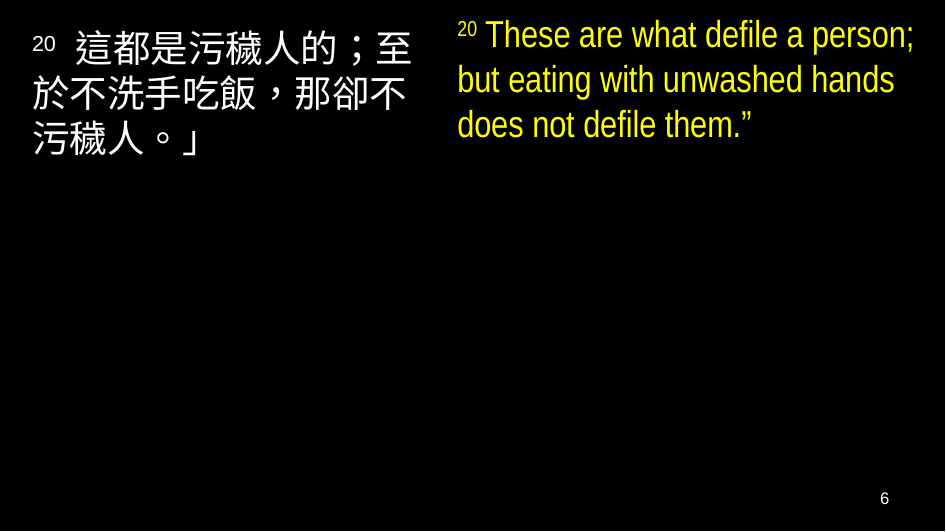

20 These are what defile a person; but eating with unwashed hands does not defile them.”
20 這都是污穢人的；至於不洗手吃飯，那卻不污穢人。」
6